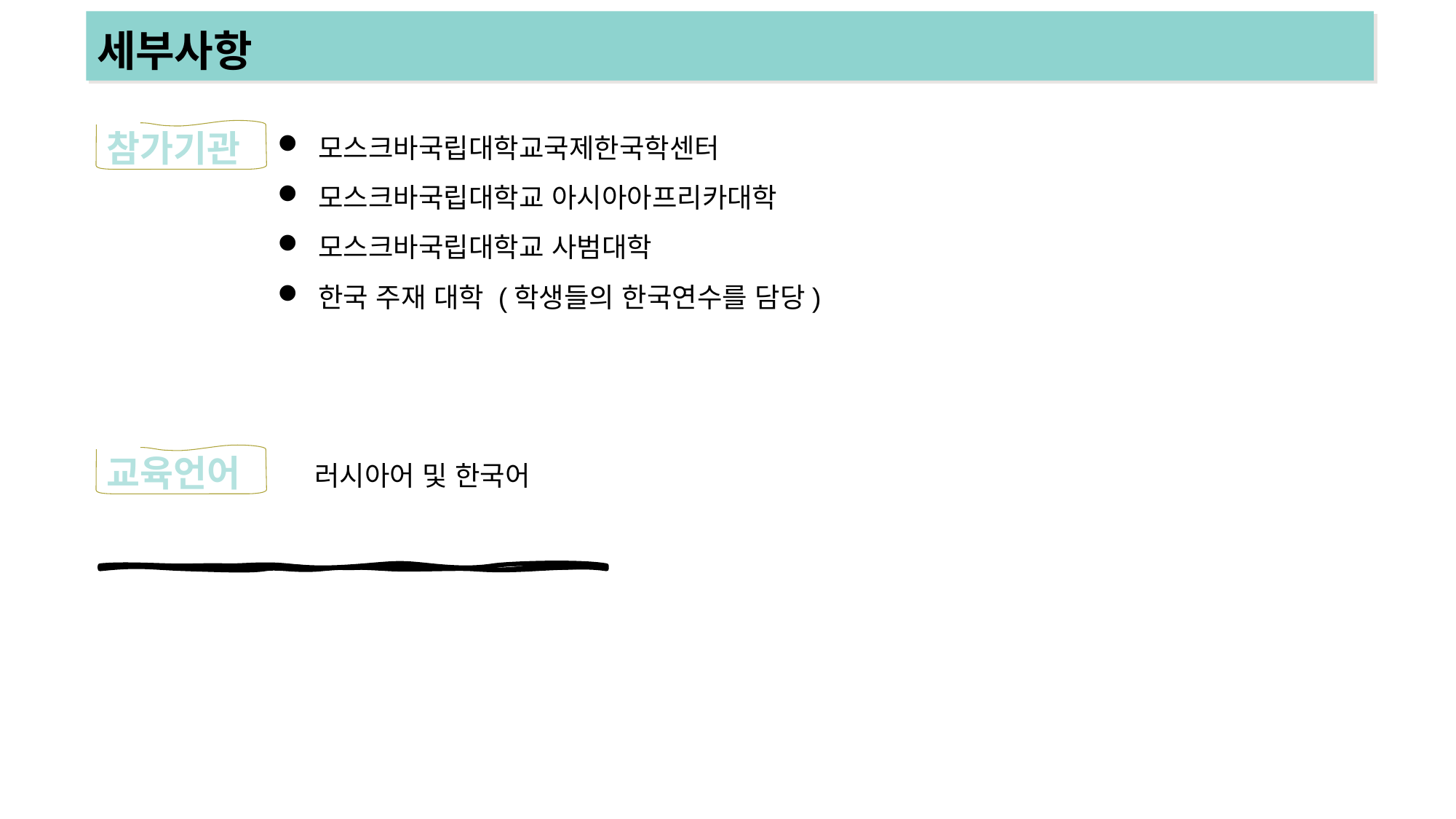

세부사항
참가기관
모스크바국립대학교국제한국학센터
모스크바국립대학교 아시아아프리카대학
모스크바국립대학교 사범대학
한국 주재 대학 (학생들의 한국연수를 담당)
교육언어
    러시아어 및 한국어